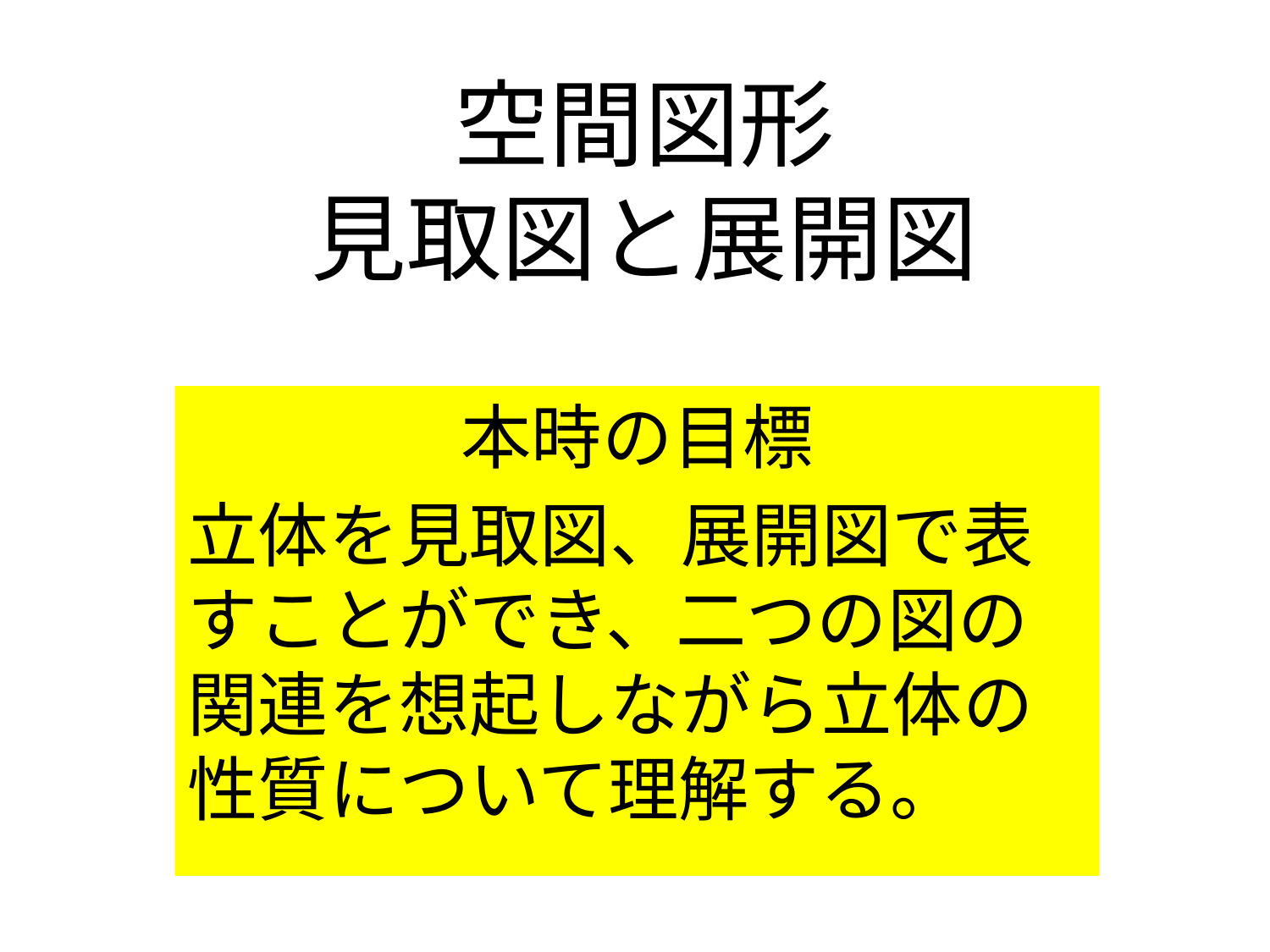

# 空間図形 見取図と展開図
本時の目標
立体を見取図、展開図で表すことができ、二つの図の関連を想起しながら立体の性質について理解する。